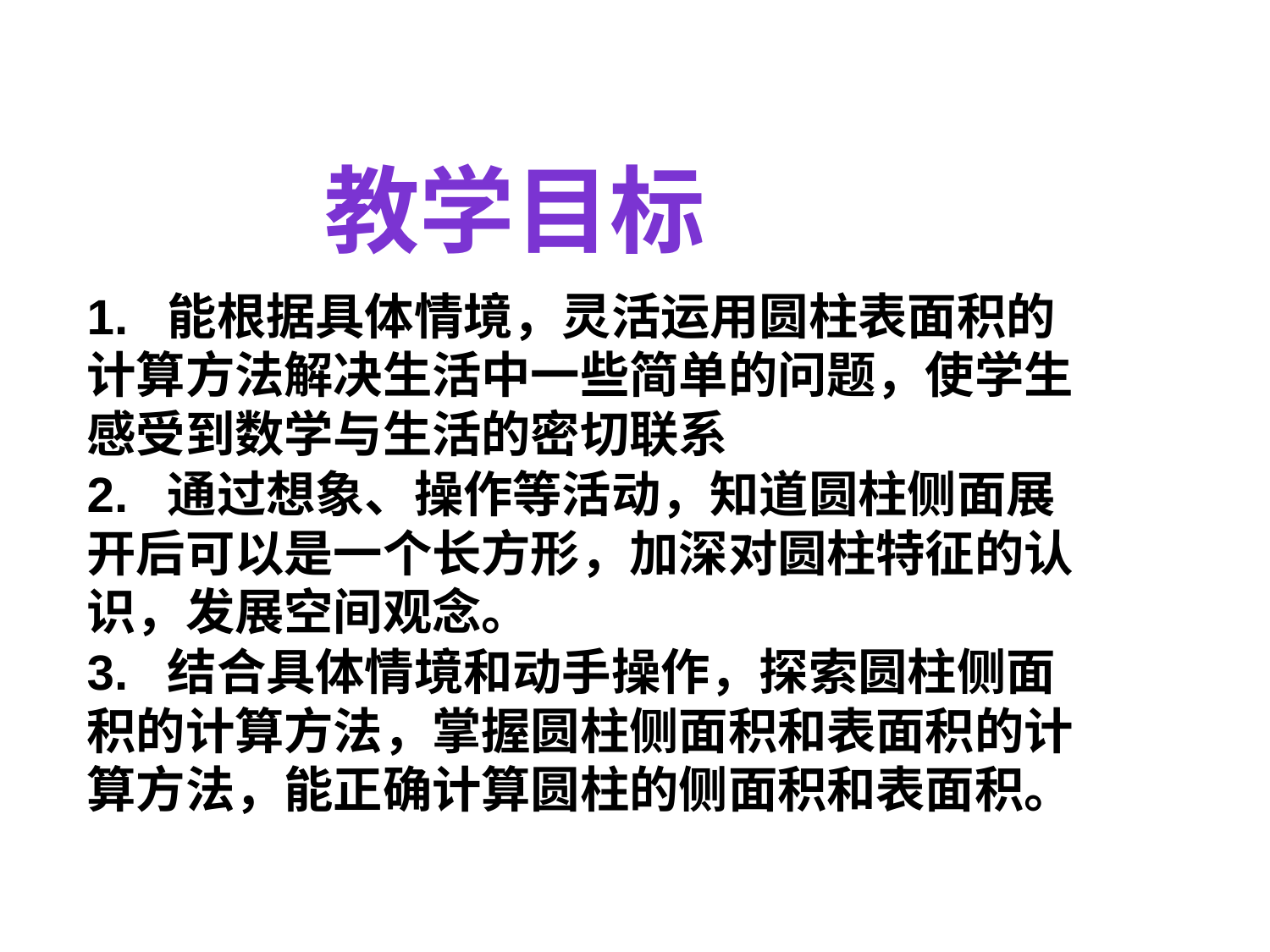

教学目标
1.  能根据具体情境，灵活运用圆柱表面积的计算方法解决生活中一些简单的问题，使学生感受到数学与生活的密切联系
2.  通过想象、操作等活动，知道圆柱侧面展开后可以是一个长方形，加深对圆柱特征的认识，发展空间观念。
3.  结合具体情境和动手操作，探索圆柱侧面积的计算方法，掌握圆柱侧面积和表面积的计算方法，能正确计算圆柱的侧面积和表面积。